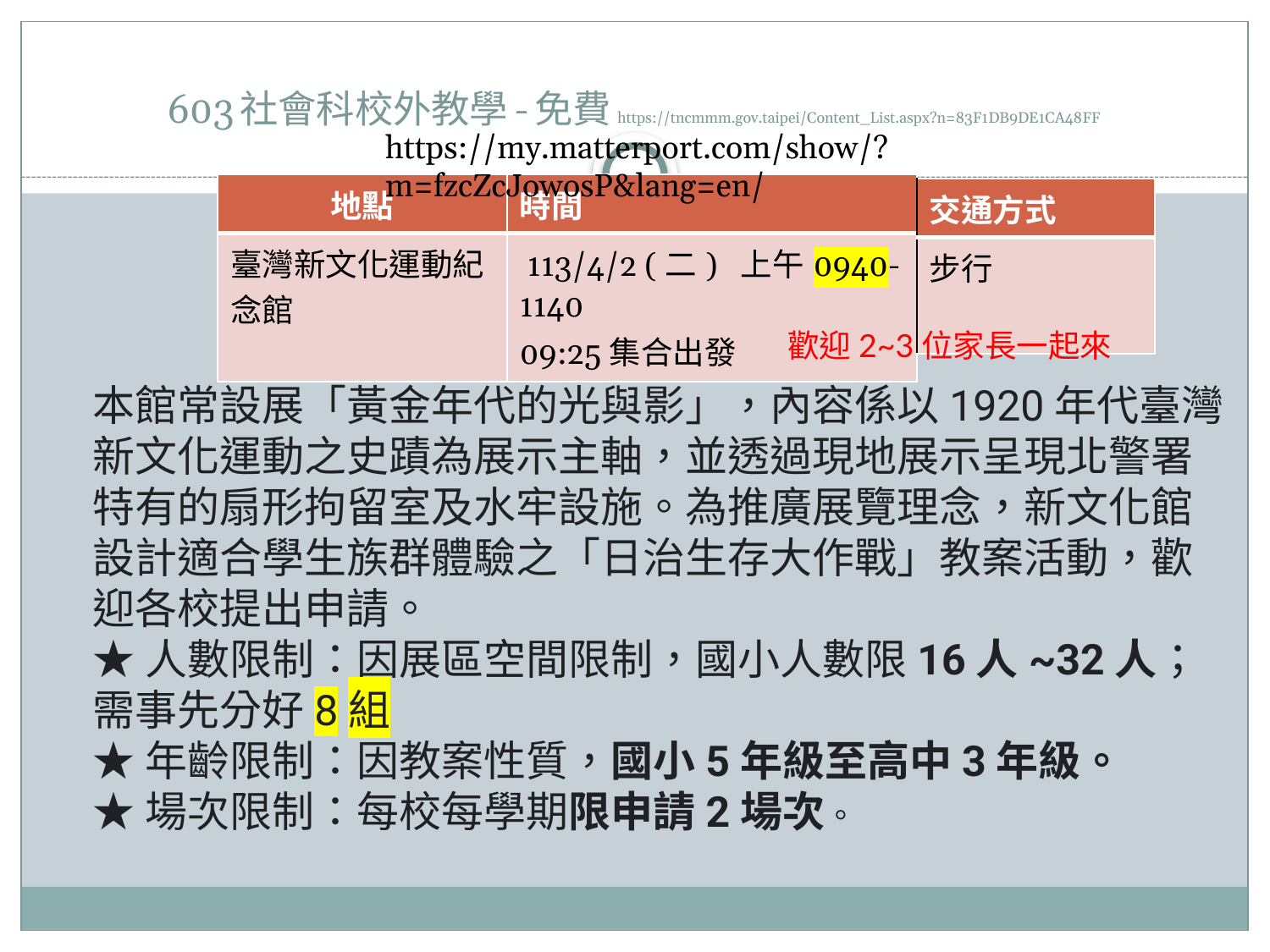

# 603社會科校外教學-免費https://tncmmm.gov.taipei/Content_List.aspx?n=83F1DB9DE1CA48FF
https://my.matterport.com/show/?m=fzcZcJowosP&lang=en/
| 地點 | 時間 |
| --- | --- |
| 臺灣新文化運動紀念館 | 113/4/2 (二)  上午0940-1140  09:25集合出發 |
| 交通方式 |
| --- |
| 步行 |

歡迎2~3位家長一起來
本館常設展「黃金年代的光與影」，內容係以1920年代臺灣新文化運動之史蹟為展示主軸，並透過現地展示呈現北警署特有的扇形拘留室及水牢設施。為推廣展覽理念，新文化館設計適合學生族群體驗之「日治生存大作戰」教案活動，歡迎各校提出申請。
★人數限制：因展區空間限制，國小人數限16人~32人；需事先分好8組
★年齡限制：因教案性質，國小5年級至高中3年級。
★場次限制：每校每學期限申請2場次。